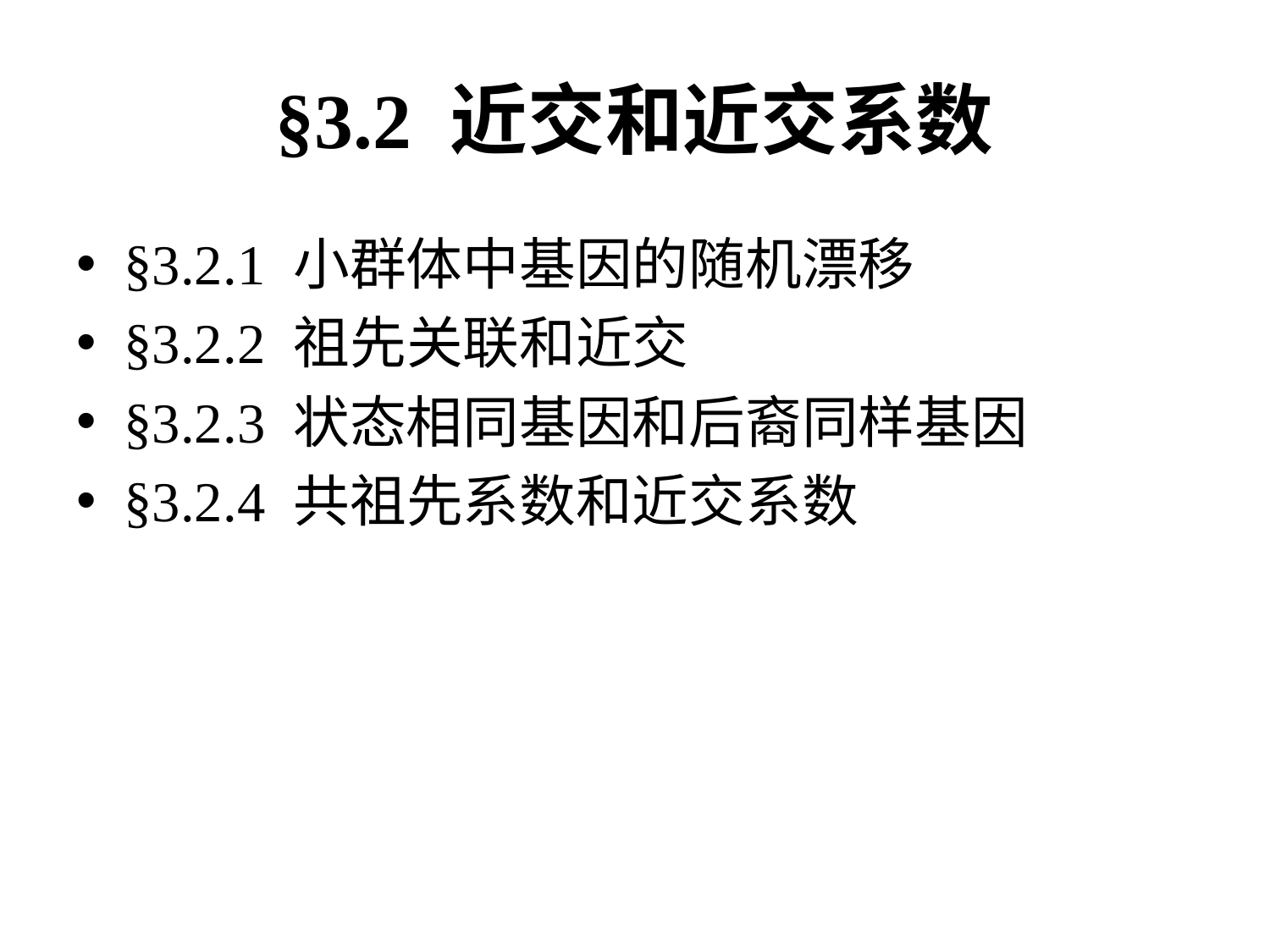

# §3.2 近交和近交系数
§3.2.1 小群体中基因的随机漂移
§3.2.2 祖先关联和近交
§3.2.3 状态相同基因和后裔同样基因
§3.2.4 共祖先系数和近交系数